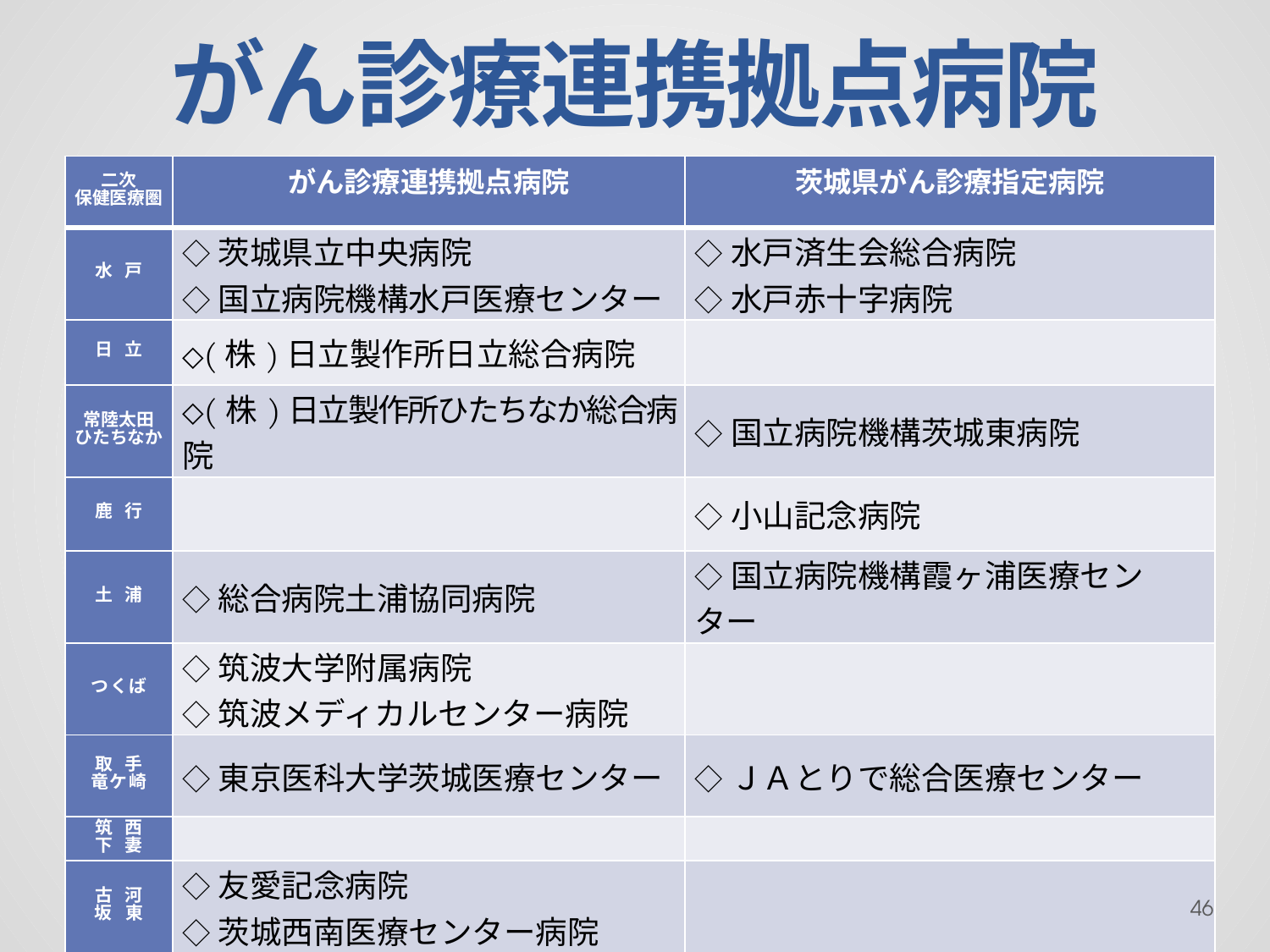

# がん診療連携拠点病院
| 二次 保健医療圏 | がん診療連携拠点病院 | 茨城県がん診療指定病院 |
| --- | --- | --- |
| 水戸 | ◇茨城県立中央病院 ◇国立病院機構水戸医療センター | ◇水戸済生会総合病院 ◇水戸赤十字病院 |
| 日立 | ◇(株)日立製作所日立総合病院 |  |
| 常陸太田 ひたちなか | ◇(株)日立製作所ひたちなか総合病院 | ◇国立病院機構茨城東病院 |
| 鹿行 |  | ◇小山記念病院 |
| 土浦 | ◇総合病院土浦協同病院 | ◇国立病院機構霞ヶ浦医療センター |
| つくば | ◇筑波大学附属病院 ◇筑波メディカルセンター病院 |  |
| 取手 竜ケ崎 | ◇東京医科大学茨城医療センター | ◇ＪＡとりで総合医療センター |
| 筑西 下妻 |  |  |
| 古河 坂東 | ◇友愛記念病院 ◇茨城西南医療センター病院 |  |
| 茨城県小児がん拠点病院：◇茨城県立こども病院（水戸市） |  |  |
46